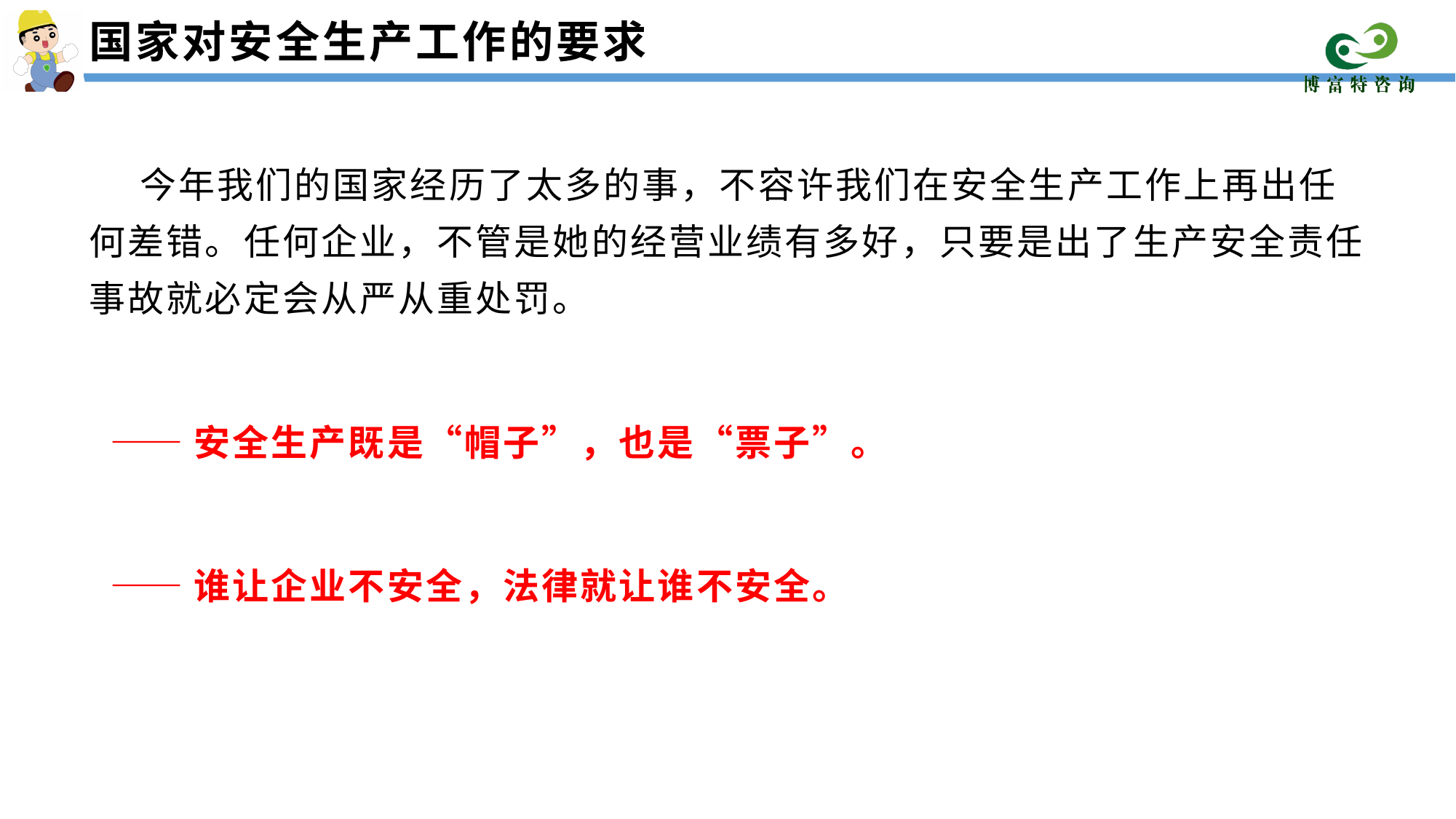

国家对安全生产工作的要求
    今年我们的国家经历了太多的事，不容许我们在安全生产工作上再出任何差错。任何企业，不管是她的经营业绩有多好，只要是出了生产安全责任事故就必定会从严从重处罚。

  ——安全生产既是“帽子”，也是“票子”。

  ——谁让企业不安全，法律就让谁不安全。